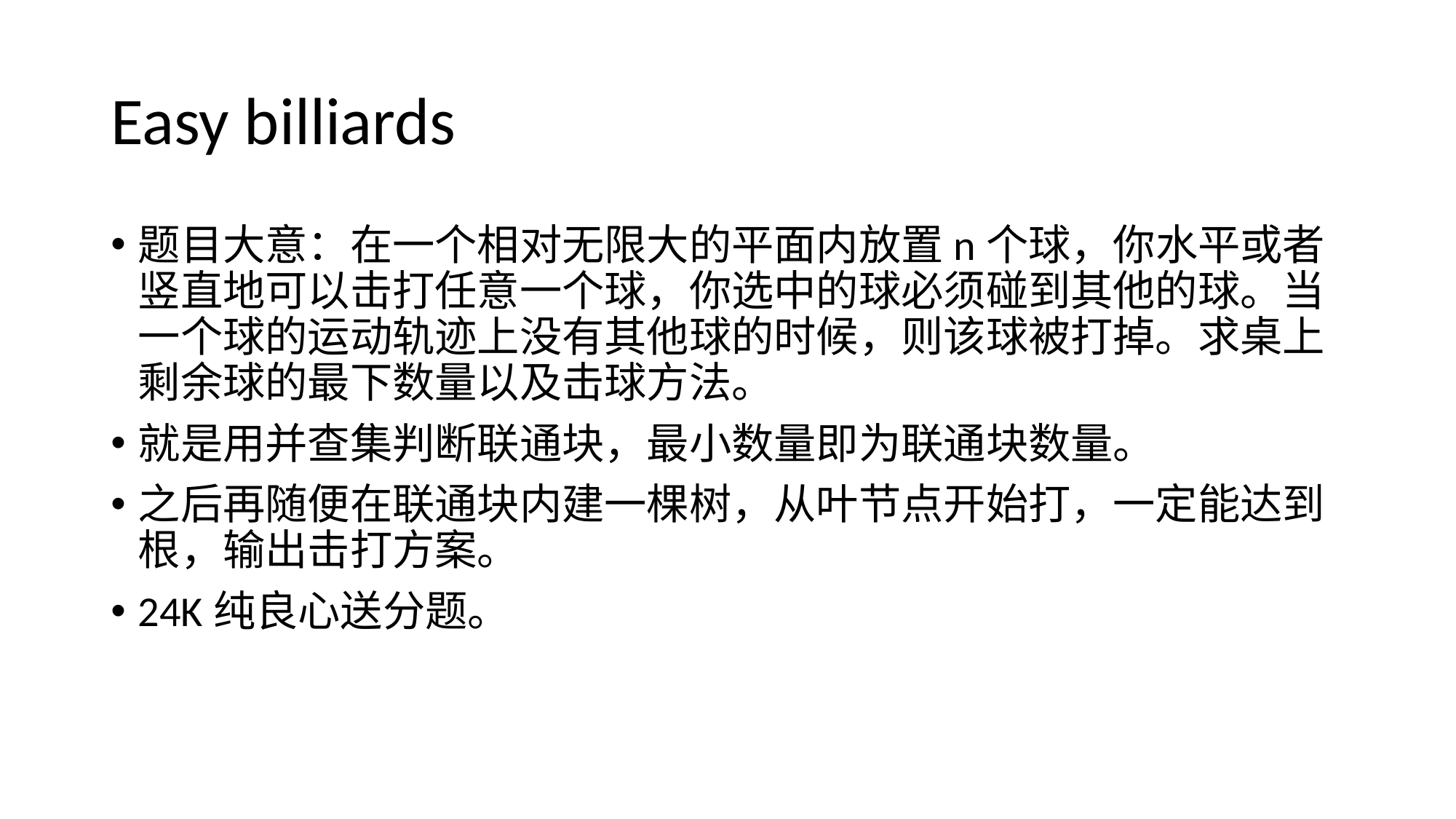

# Easy billiards
题目大意：在一个相对无限大的平面内放置n个球，你水平或者竖直地可以击打任意一个球，你选中的球必须碰到其他的球。当一个球的运动轨迹上没有其他球的时候，则该球被打掉。求桌上剩余球的最下数量以及击球方法。
就是用并查集判断联通块，最小数量即为联通块数量。
之后再随便在联通块内建一棵树，从叶节点开始打，一定能达到根，输出击打方案。
24K纯良心送分题。